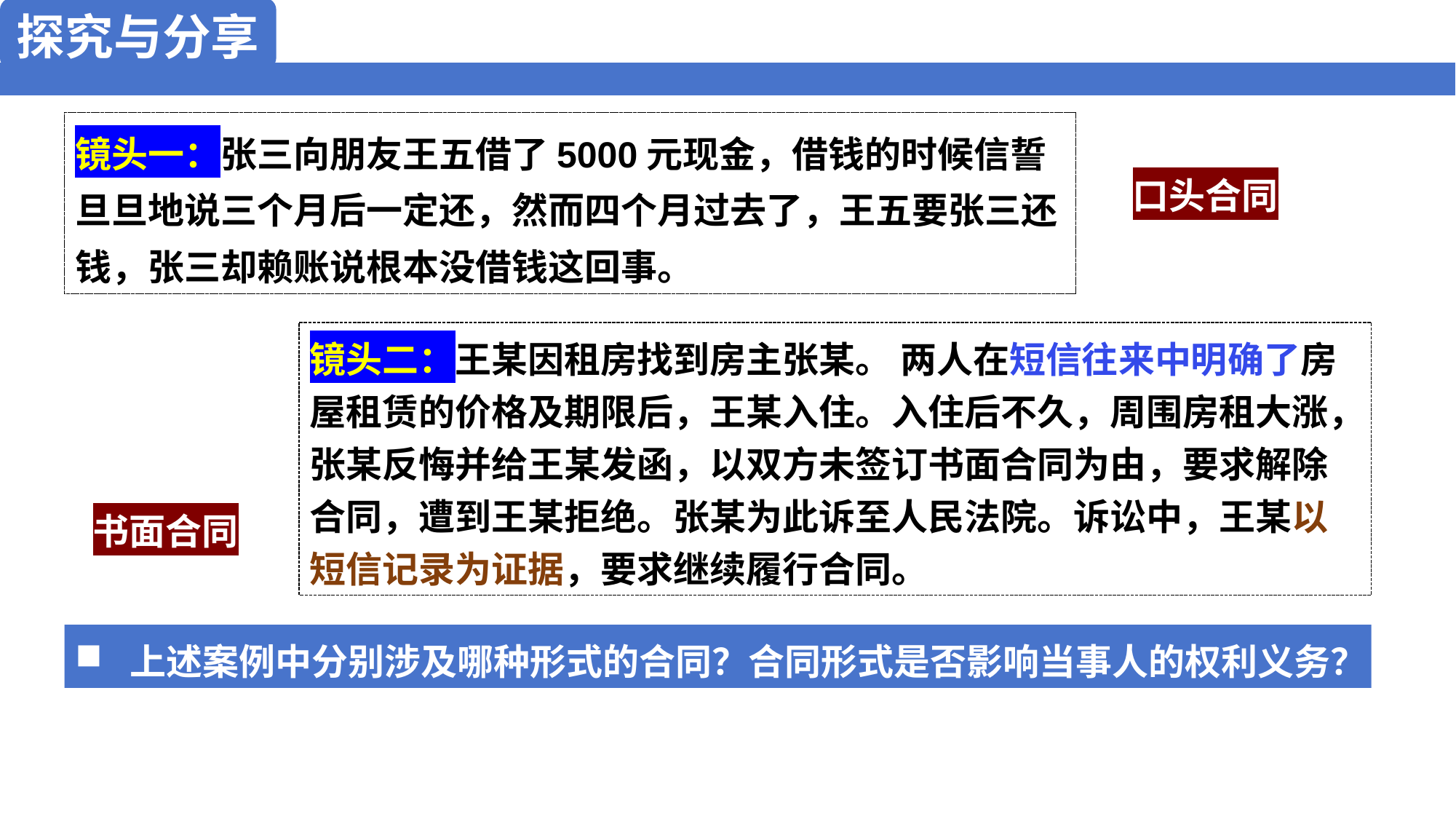

探究与分享

镜头一：张三向朋友王五借了5000元现金，借钱的时候信誓旦旦地说三个月后一定还，然而四个月过去了，王五要张三还钱，张三却赖账说根本没借钱这回事。
口头合同
镜头二：王某因租房找到房主张某。 两人在短信往来中明确了房屋租赁的价格及期限后，王某入住。入住后不久，周围房租大涨，张某反悔并给王某发函，以双方未签订书面合同为由，要求解除合同，遭到王某拒绝。张某为此诉至人民法院。诉讼中，王某以短信记录为证据，要求继续履行合同。
书面合同
上述案例中分别涉及哪种形式的合同？合同形式是否影响当事人的权利义务？